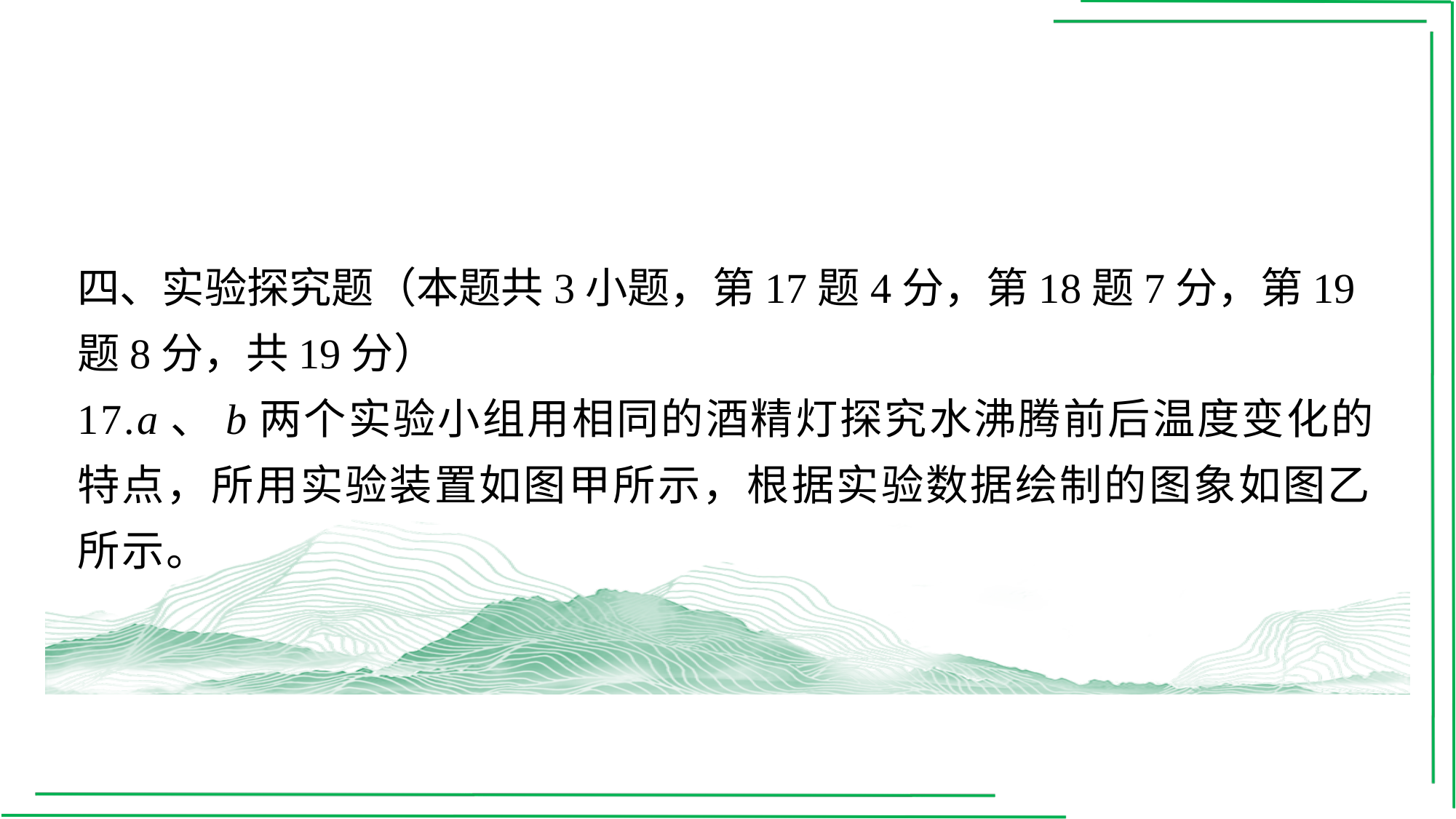

四、实验探究题（本题共3小题，第17题4分，第18题7分，第19题8分，共19分）
17.a、b两个实验小组用相同的酒精灯探究水沸腾前后温度变化的特点，所用实验装置如图甲所示，根据实验数据绘制的图象如图乙所示。